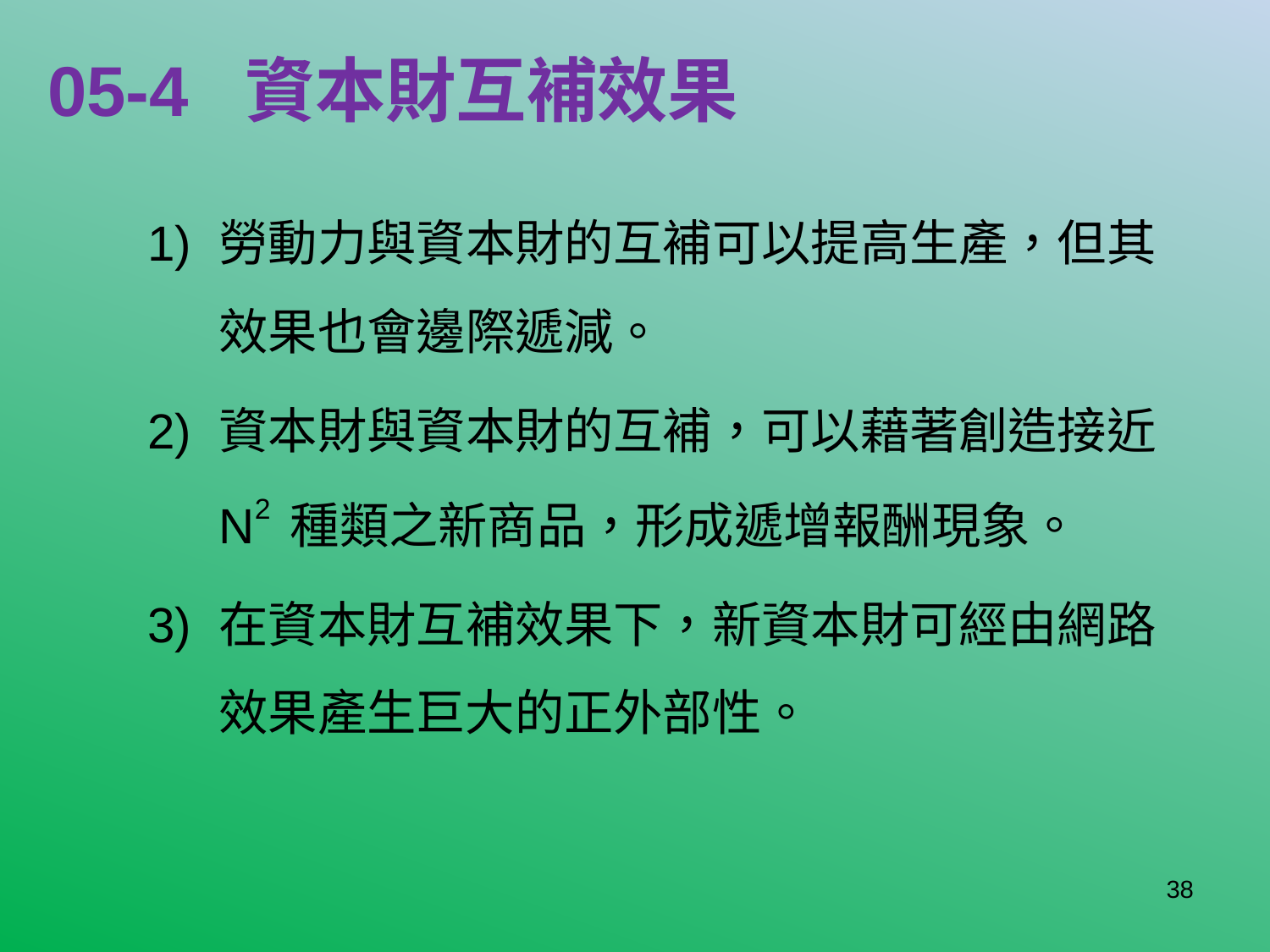

# 05-4  資本財互補效果
勞動力與資本財的互補可以提高生產，但其效果也會邊際遞減。
資本財與資本財的互補，可以藉著創造接近N2 種類之新商品，形成遞增報酬現象。
在資本財互補效果下，新資本財可經由網路效果產生巨大的正外部性。
38